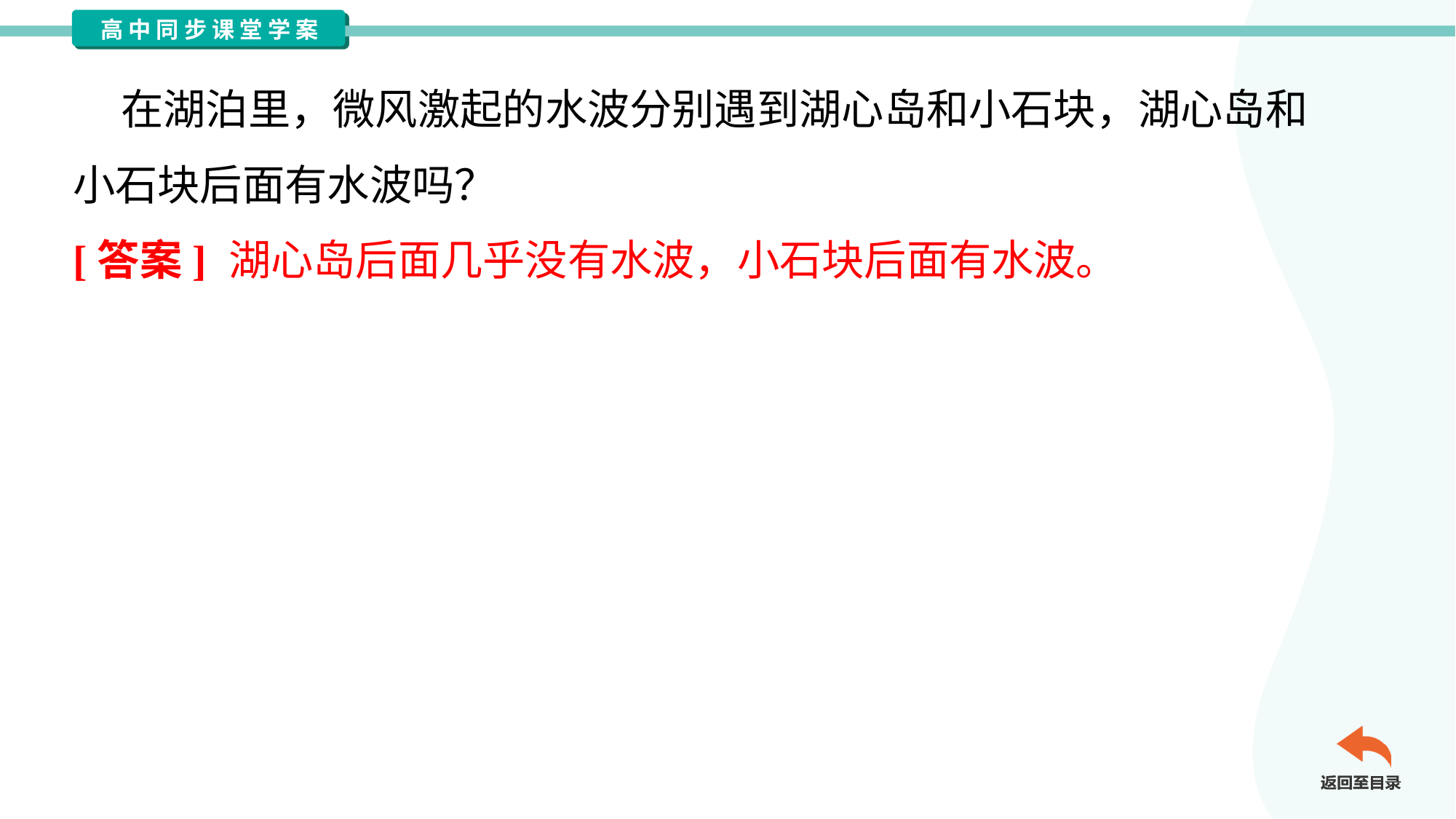

在湖泊里，微风激起的水波分别遇到湖心岛和小石块，湖心岛和
小石块后面有水波吗？
[答案] 湖心岛后面几乎没有水波，小石块后面有水波。